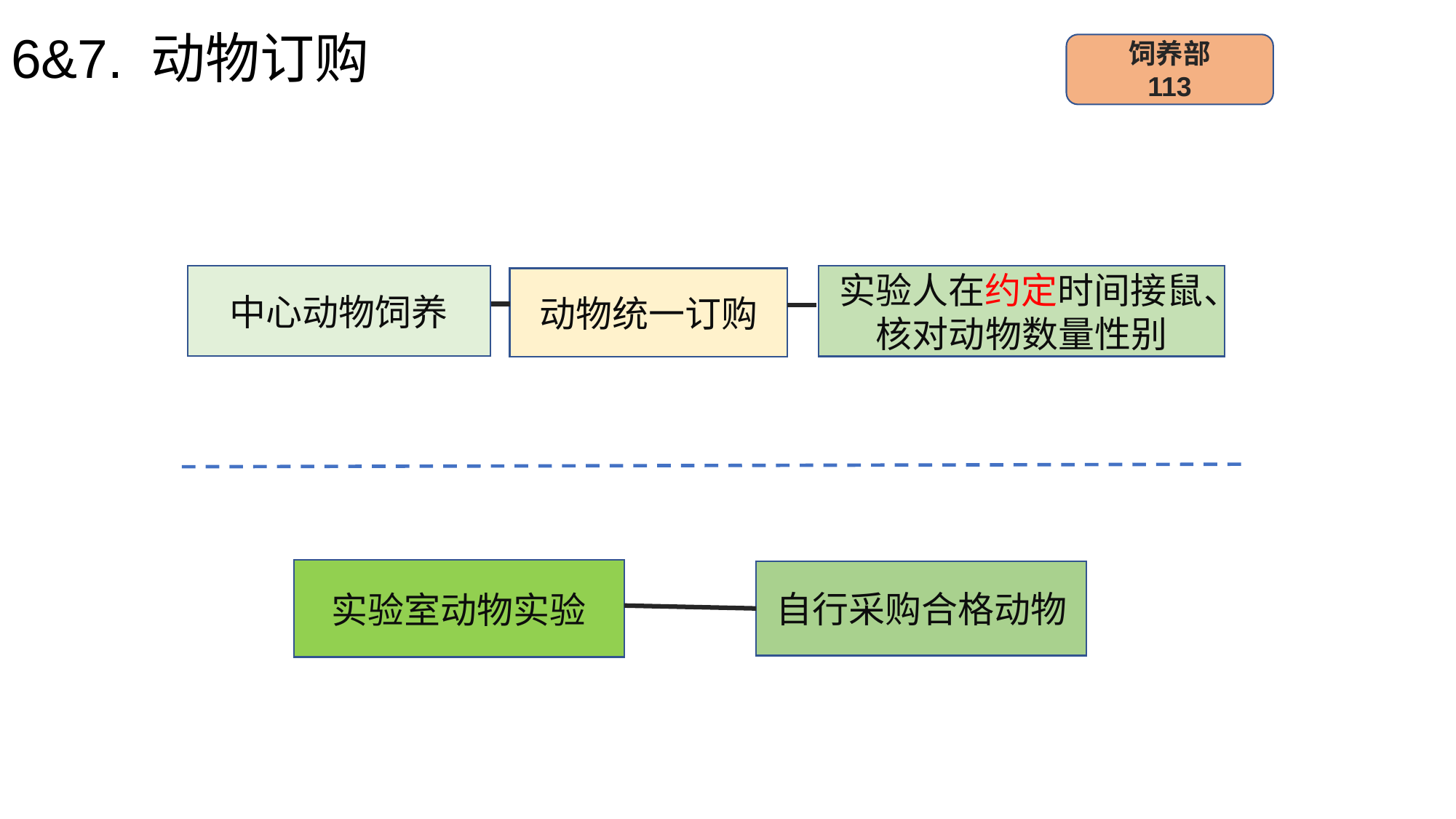

# 6&7. 动物订购
饲养部
113
中心动物饲养
实验人在约定时间接鼠、核对动物数量性别
动物统一订购
实验室动物实验
自行采购合格动物
28